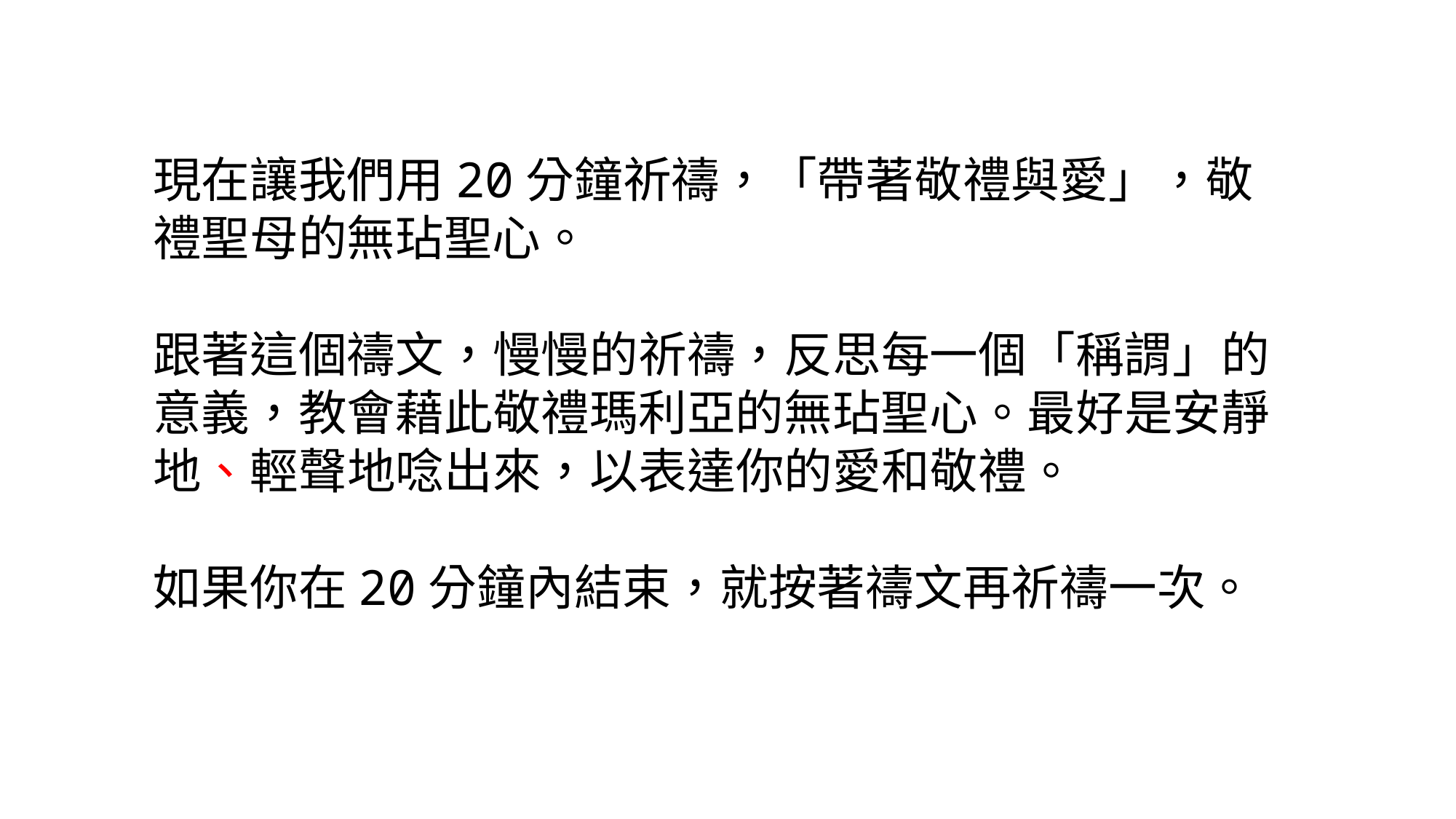

現在讓我們用20分鐘祈禱，「帶著敬禮與愛」，敬禮聖母的無玷聖心。

跟著這個禱文，慢慢的祈禱，反思每一個「稱謂」的意義，教會藉此敬禮瑪利亞的無玷聖心。最好是安靜地、輕聲地唸出來，以表達你的愛和敬禮。

如果你在20分鐘內結束，就按著禱文再祈禱一次。